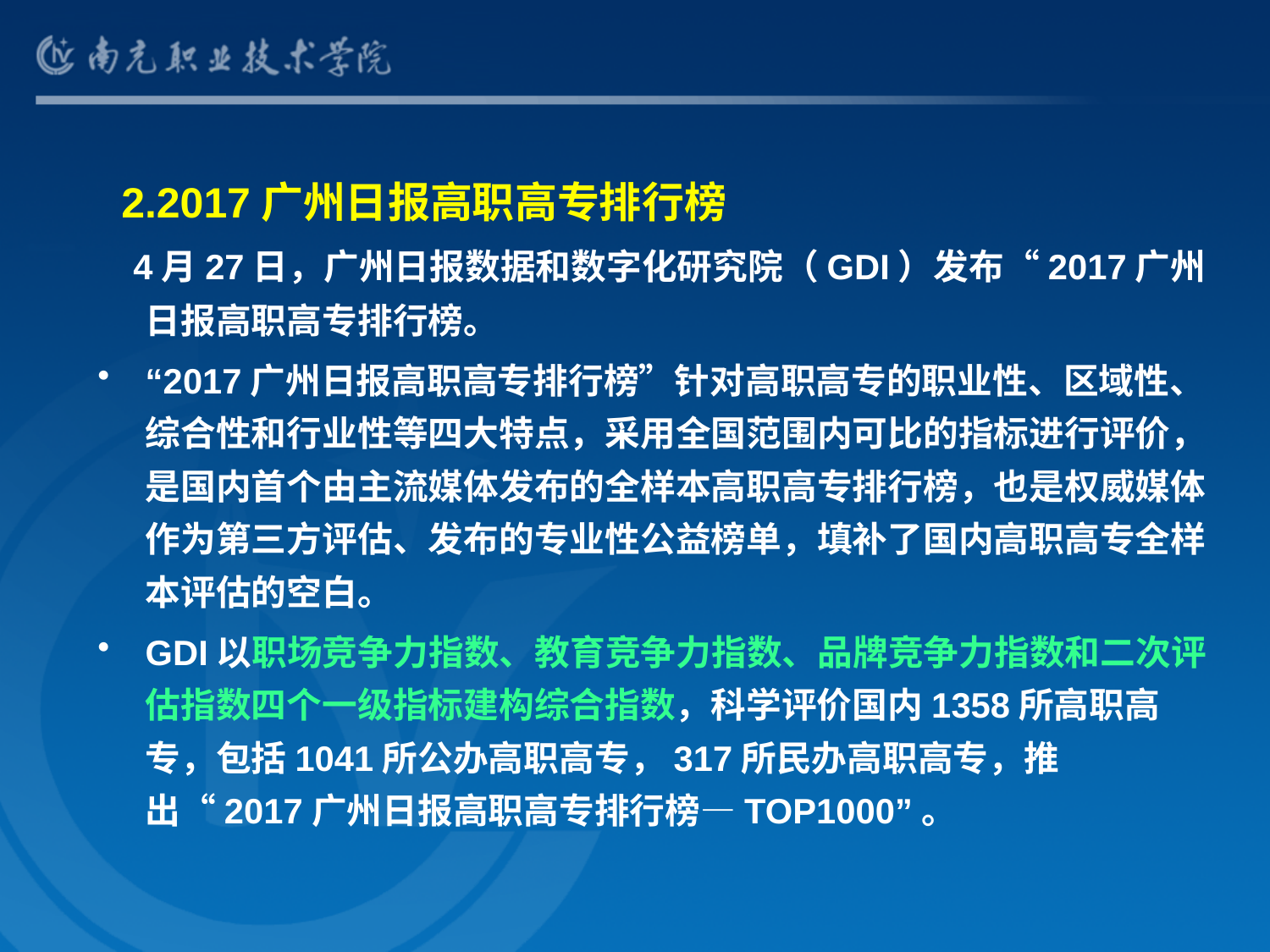

#

  2.2017广州日报高职高专排行榜
   4月27日，广州日报数据和数字化研究院（GDI）发布“2017广州日报高职高专排行榜。
“2017广州日报高职高专排行榜”针对高职高专的职业性、区域性、综合性和行业性等四大特点，采用全国范围内可比的指标进行评价，是国内首个由主流媒体发布的全样本高职高专排行榜，也是权威媒体作为第三方评估、发布的专业性公益榜单，填补了国内高职高专全样本评估的空白。
GDI以职场竞争力指数、教育竞争力指数、品牌竞争力指数和二次评估指数四个一级指标建构综合指数，科学评价国内1358所高职高专，包括1041所公办高职高专，317所民办高职高专，推出“2017广州日报高职高专排行榜—TOP1000”。